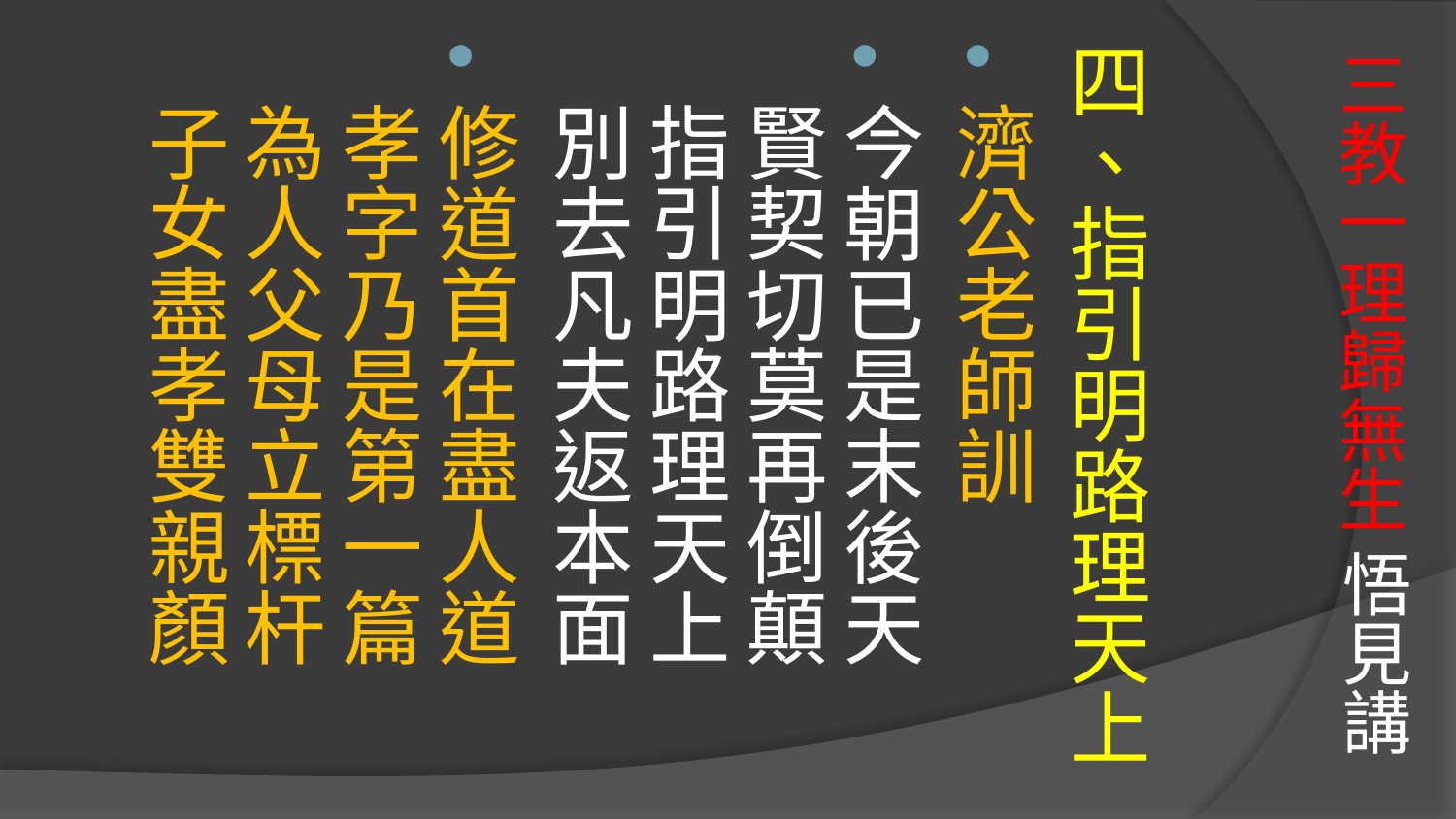

# 三教一理歸無生 悟見講
四、指引明路理天上
濟公老師訓
今朝已是末後天　賢契切莫再倒顛 
指引明路理天上　別去凡夫返本面
修道首在盡人道　孝字乃是第一篇 
為人父母立標杆　子女盡孝雙親顏